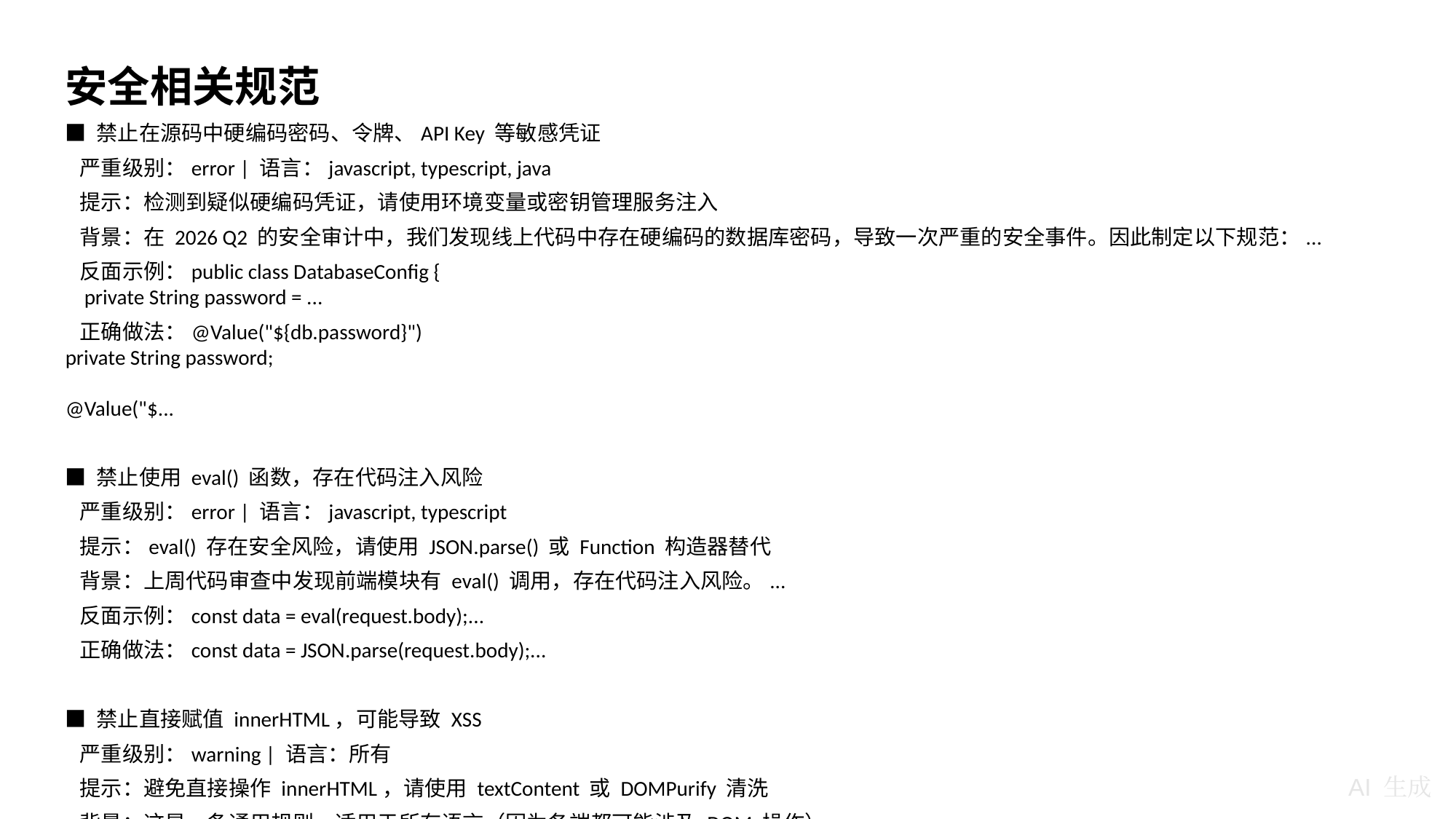

安全相关规范
■ 禁止在源码中硬编码密码、令牌、API Key 等敏感凭证
  严重级别：error | 语言：javascript, typescript, java
  提示：检测到疑似硬编码凭证，请使用环境变量或密钥管理服务注入
  背景：在 2026 Q2 的安全审计中，我们发现线上代码中存在硬编码的数据库密码，导致一次严重的安全事件。因此制定以下规范：...
  反面示例：public class DatabaseConfig {
    private String password = ...
  正确做法：@Value("${db.password}")
private String password;
@Value("$...

■ 禁止使用 eval() 函数，存在代码注入风险
  严重级别：error | 语言：javascript, typescript
  提示：eval() 存在安全风险，请使用 JSON.parse() 或 Function 构造器替代
  背景：上周代码审查中发现前端模块有 eval() 调用，存在代码注入风险。...
  反面示例：const data = eval(request.body);...
  正确做法：const data = JSON.parse(request.body);...

■ 禁止直接赋值 innerHTML，可能导致 XSS
  严重级别：warning | 语言：所有
  提示：避免直接操作 innerHTML，请使用 textContent 或 DOMPurify 清洗
  背景：这是一条通用规则，适用于所有语言（因为各端都可能涉及 DOM 操作）。...

AI 生成